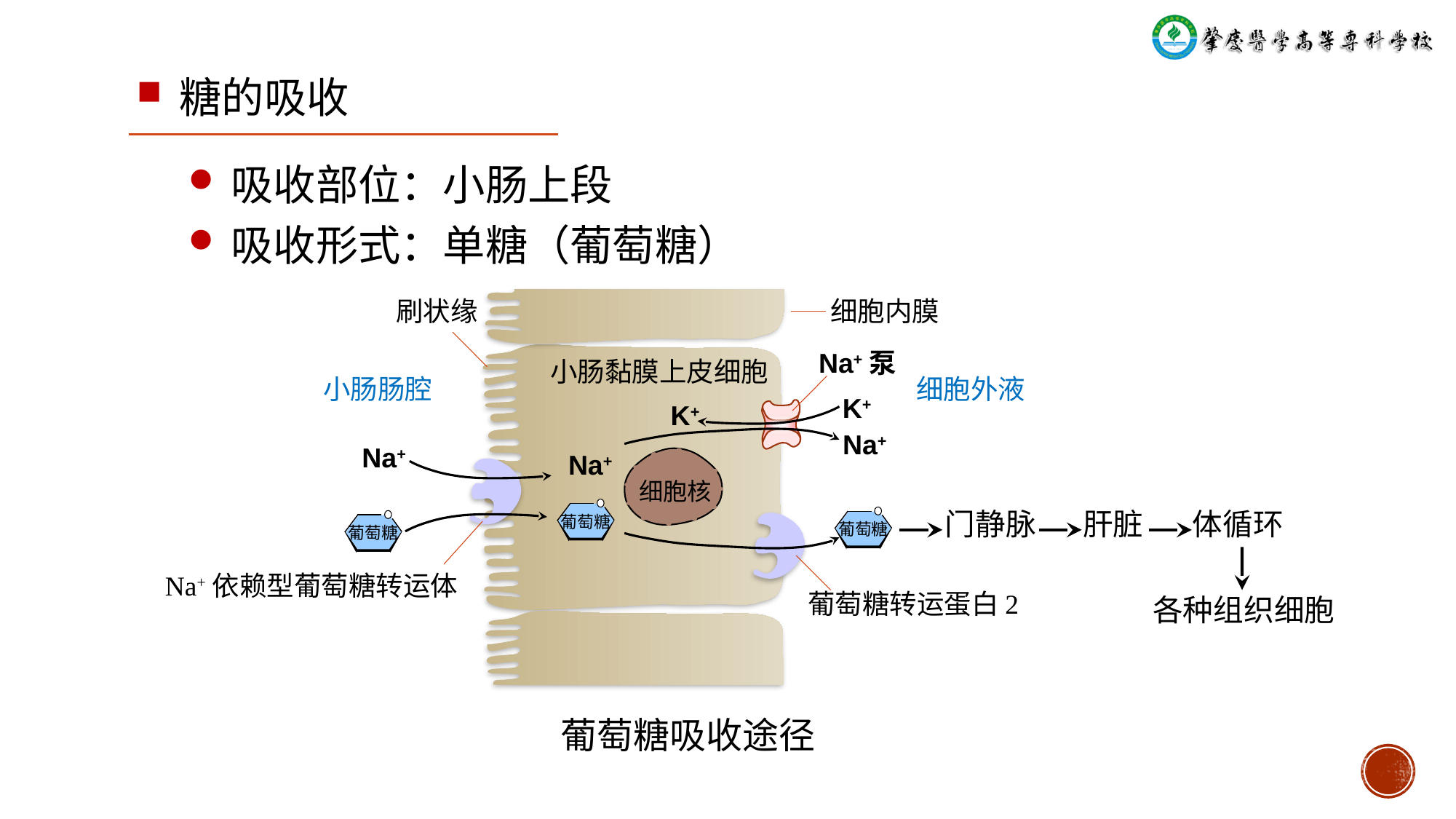

糖的吸收
吸收部位：小肠上段
吸收形式：单糖（葡萄糖）

刷状缘
细胞内膜

Na+泵

小肠黏膜上皮细胞
小肠肠腔
细胞外液
K+
K+

Na+

Na+
Na+

细胞核

葡萄糖

肝脏
门静脉
体循环

葡萄糖

葡萄糖

Na+依赖型葡萄糖转运体
葡萄糖转运蛋白2
各种组织细胞
葡萄糖吸收途径